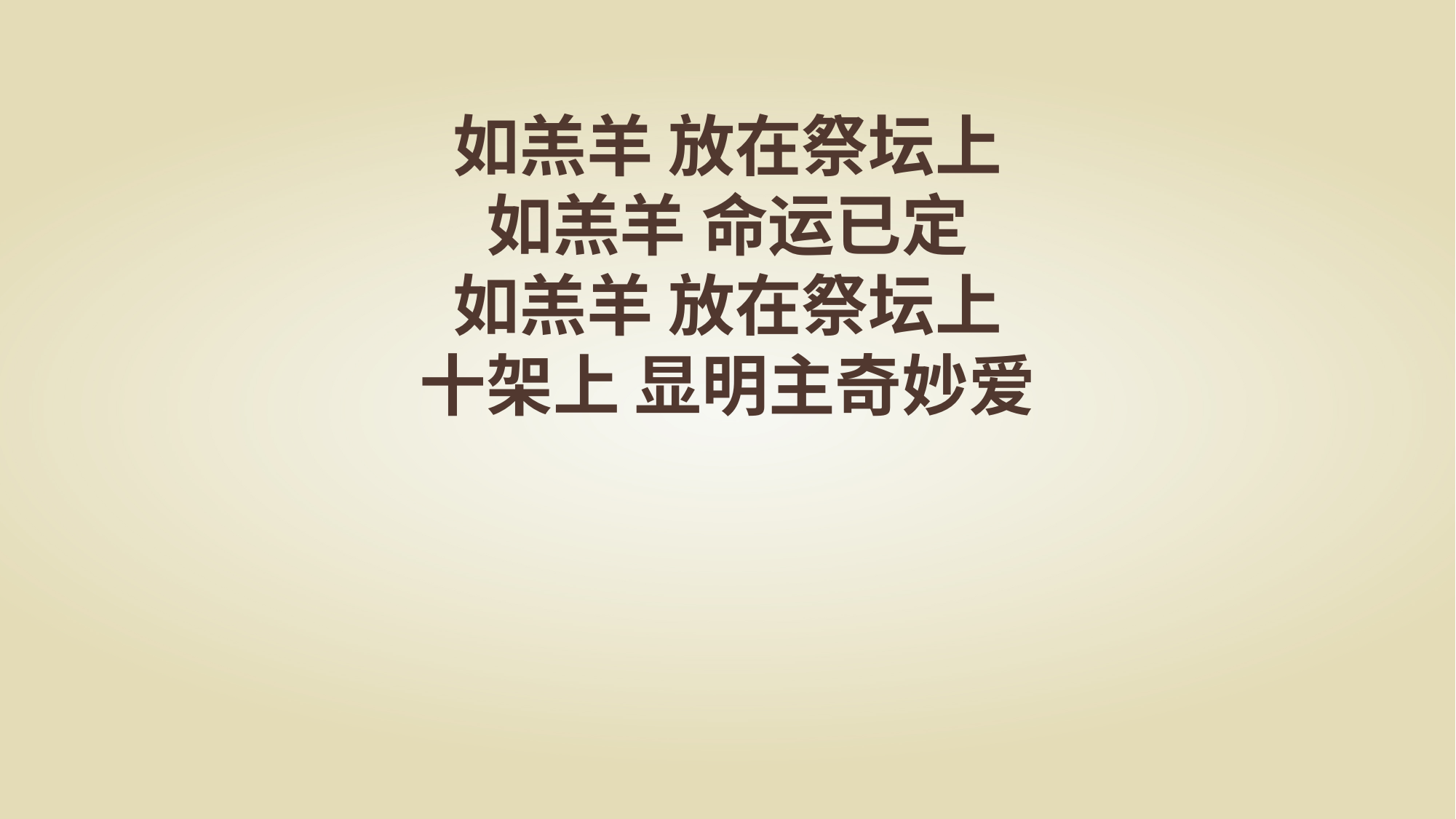

如羔羊 放在祭坛上
如羔羊 命运已定
如羔羊 放在祭坛上
十架上 显明主奇妙爱